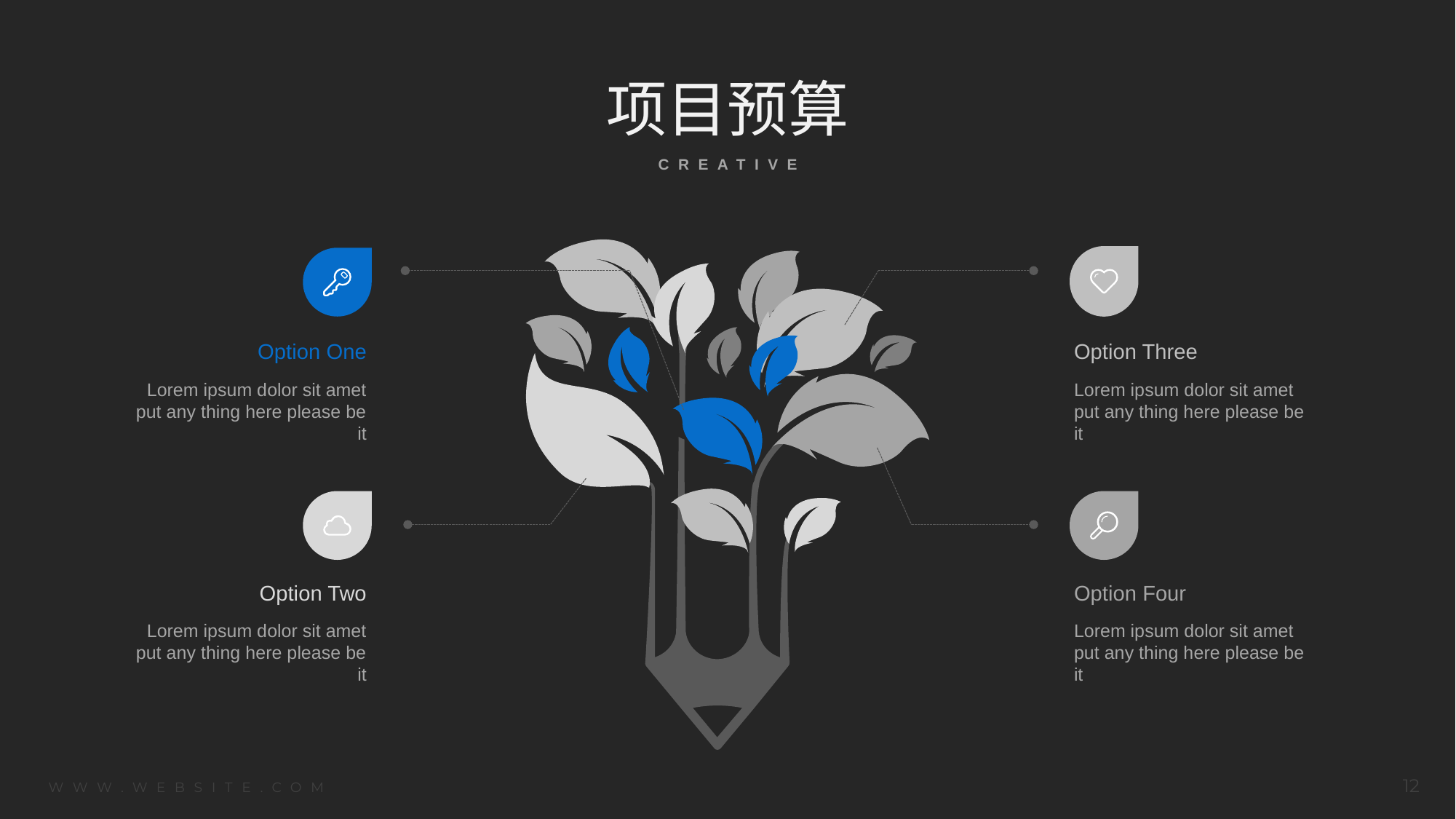

项目预算

Option One
Option Three
Lorem ipsum dolor sit amet put any thing here please be it
Lorem ipsum dolor sit amet put any thing here please be it

Option Two
Option Four
Lorem ipsum dolor sit amet put any thing here please be it
Lorem ipsum dolor sit amet put any thing here please be it